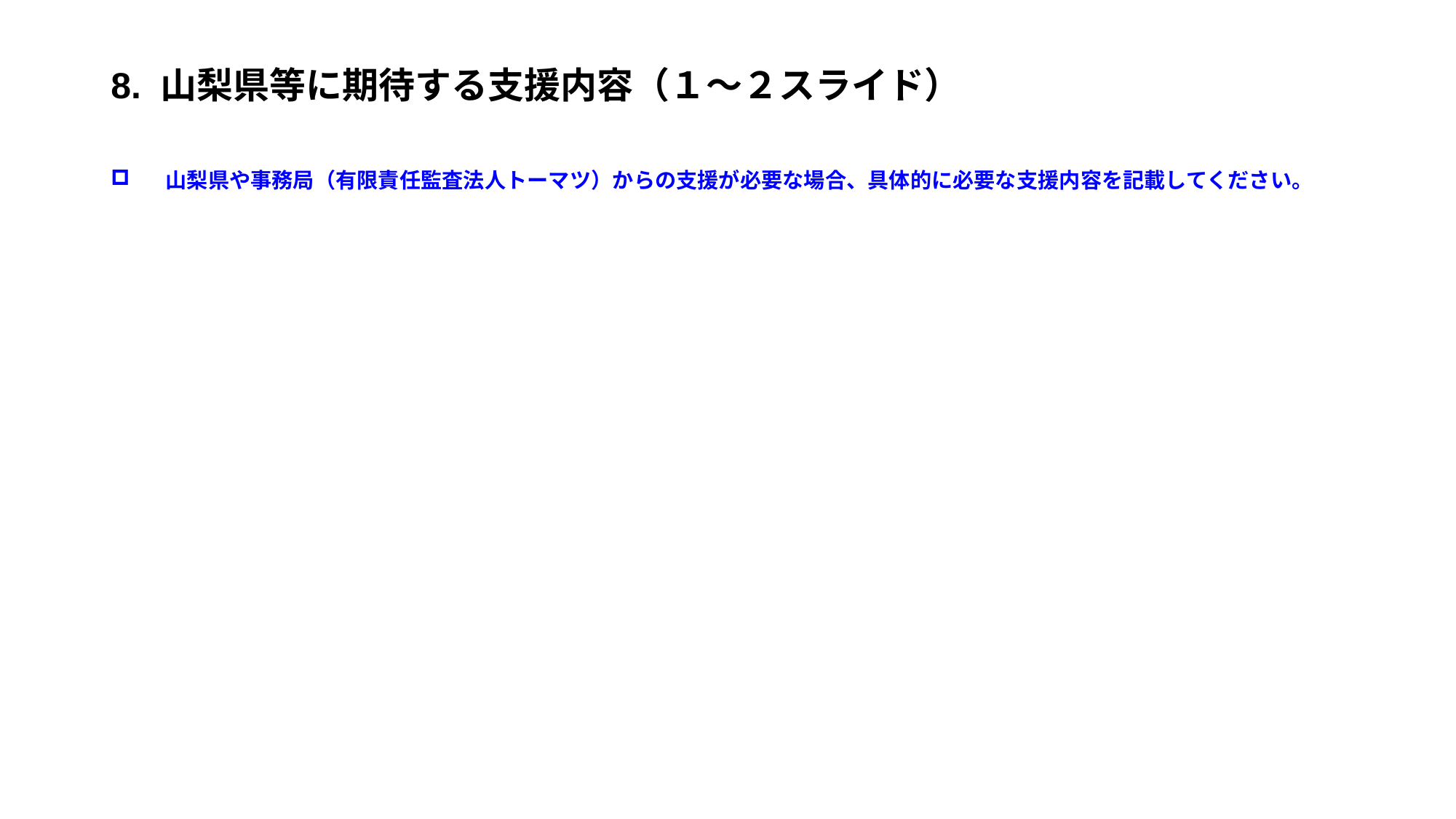

# 8. 山梨県等に期待する支援内容（１～２スライド）
山梨県や事務局（有限責任監査法人トーマツ）からの支援が必要な場合、具体的に必要な支援内容を記載してください。